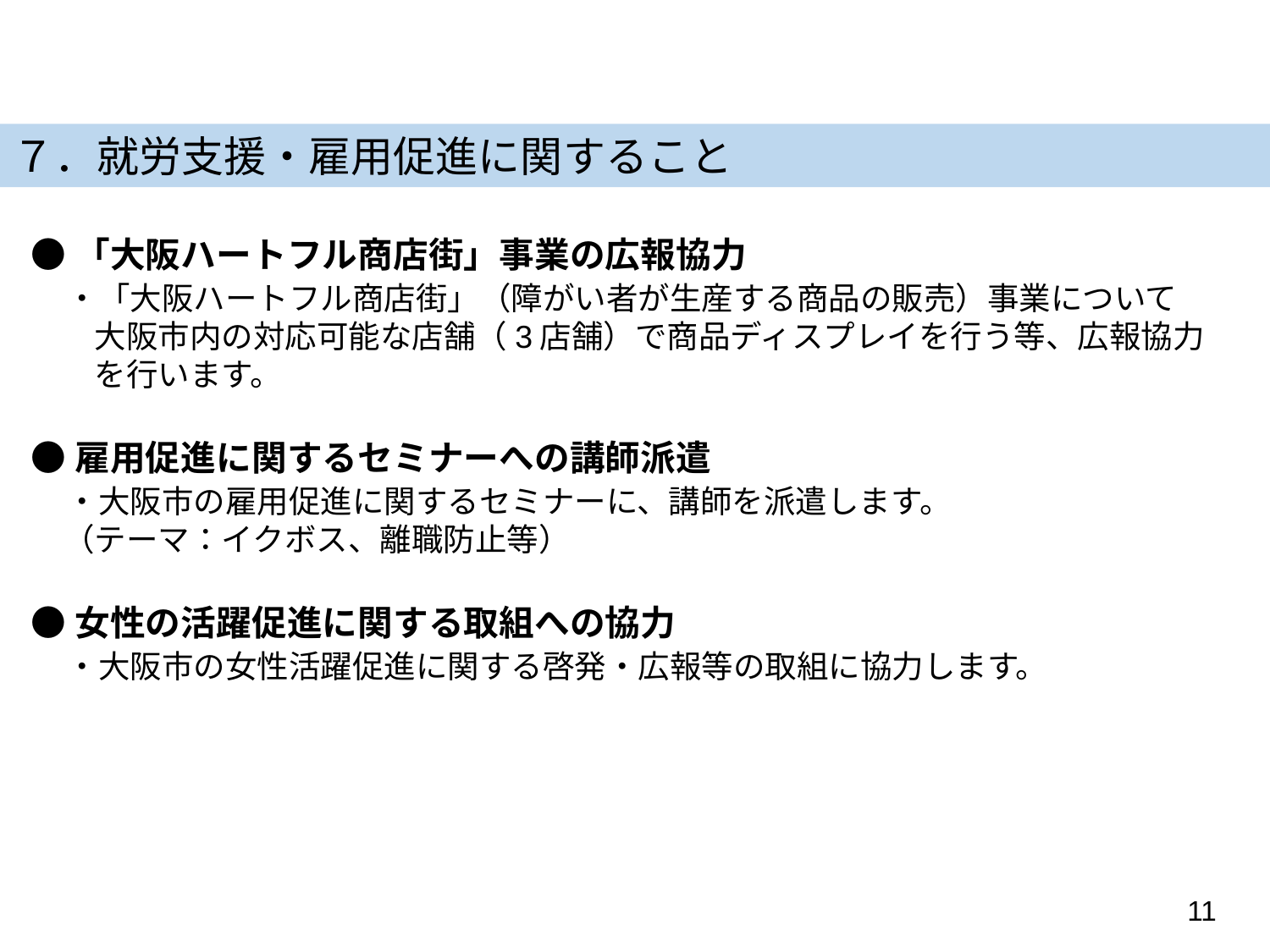

７．就労支援・雇用促進に関すること
●「大阪ハートフル商店街」事業の広報協力
　・「大阪ハートフル商店街」（障がい者が生産する商品の販売）事業について
　　大阪市内の対応可能な店舗（3店舗）で商品ディスプレイを行う等、広報協力
　　を行います。

●雇用促進に関するセミナーへの講師派遣
　・大阪市の雇用促進に関するセミナーに、講師を派遣します。
　（テーマ：イクボス、離職防止等）

●女性の活躍促進に関する取組への協力
　・大阪市の女性活躍促進に関する啓発・広報等の取組に協力します。
11